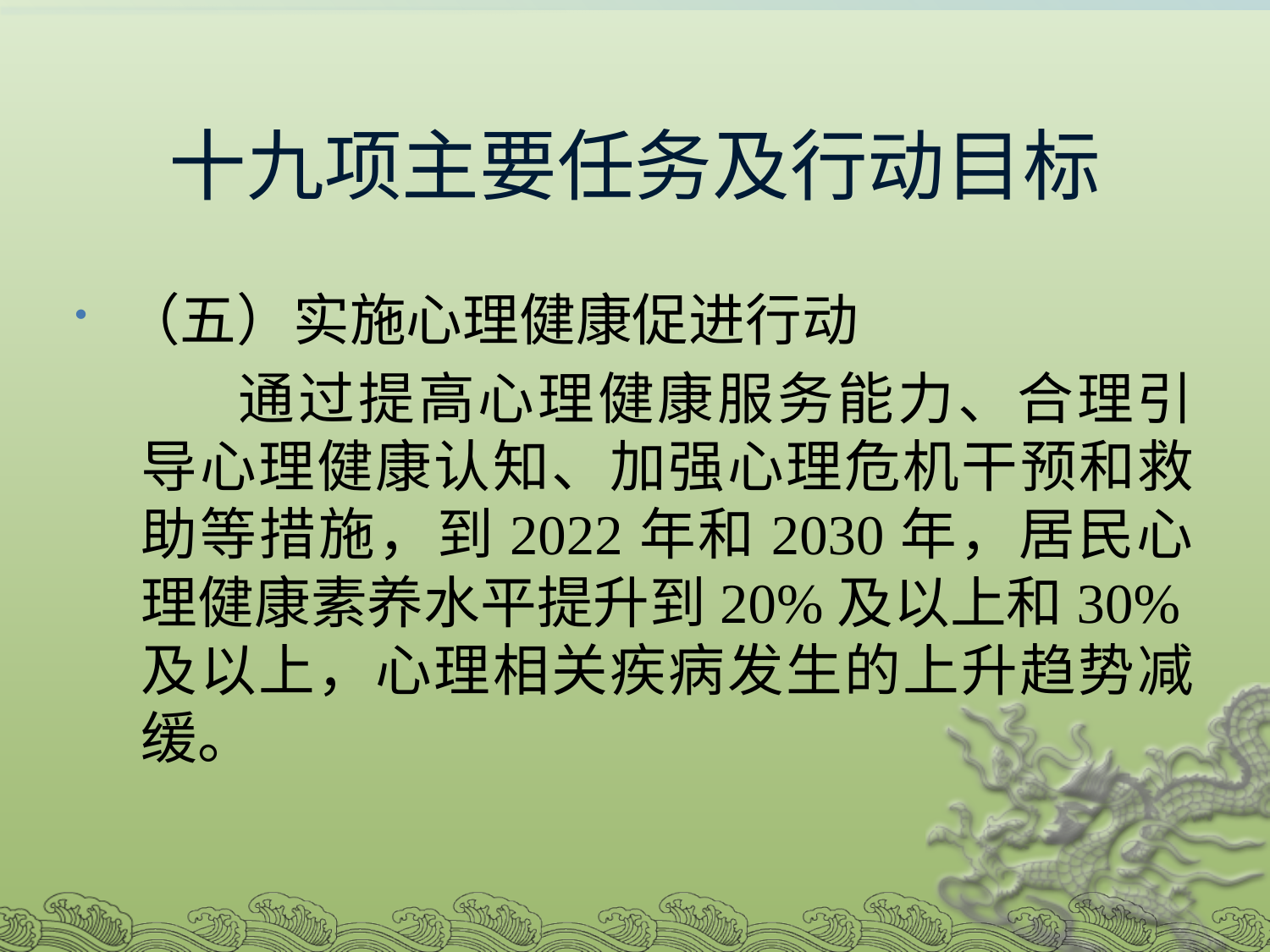

# 十九项主要任务及行动目标
（五）实施心理健康促进行动
通过提高心理健康服务能力、合理引导心理健康认知、加强心理危机干预和救助等措施，到2022年和2030年，居民心理健康素养水平提升到20%及以上和30%及以上，心理相关疾病发生的上升趋势减缓。